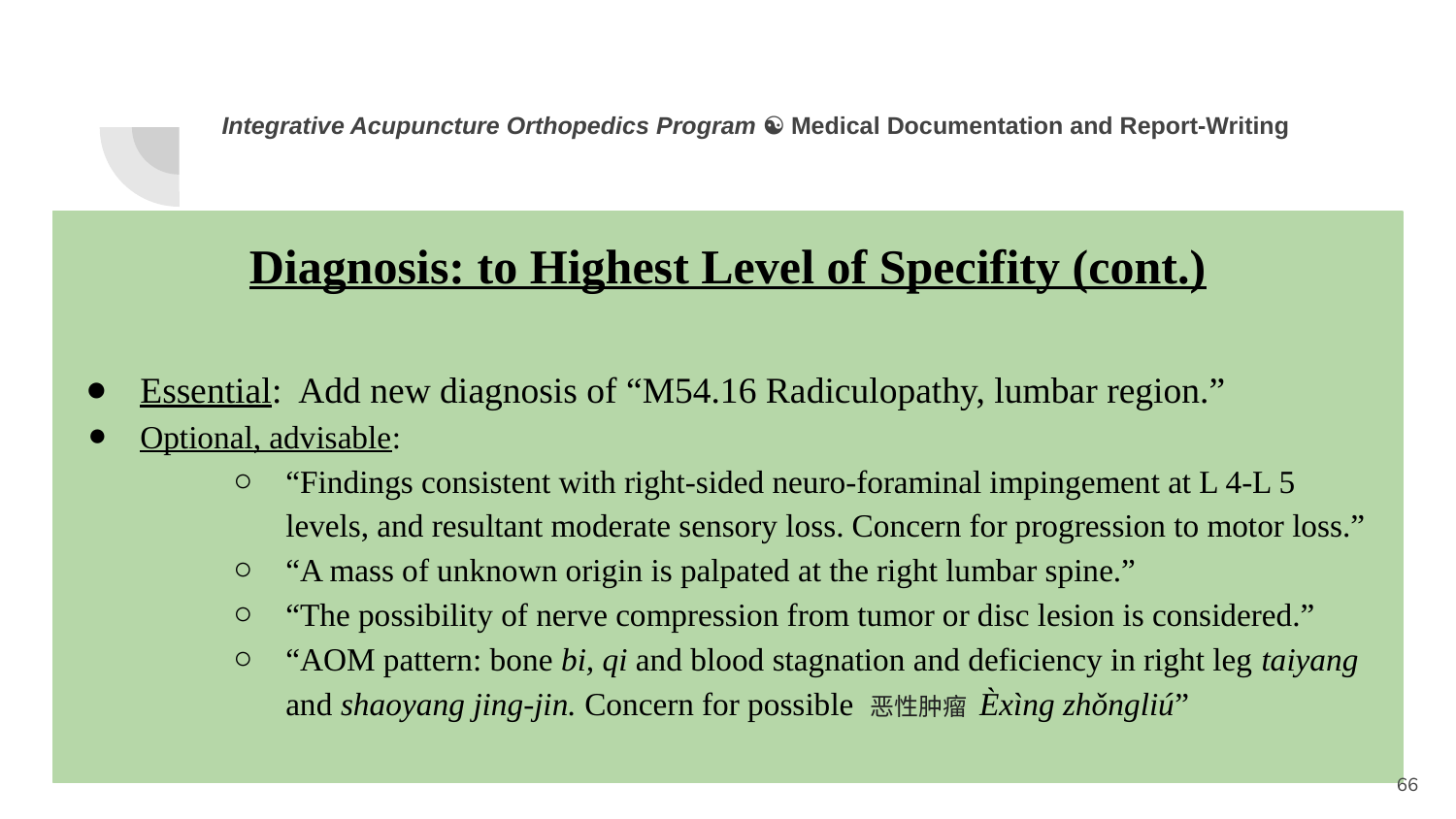

Integrative Acupuncture Orthopedics Program ☯ Medical Documentation and Report-Writing
Diagnosis: to Highest Level of Specifity (cont.)

Essential:  Add new diagnosis of “M54.16 Radiculopathy, lumbar region.”
Optional, advisable:
“Findings consistent with right-sided neuro-foraminal impingement at L 4-L 5 levels, and resultant moderate sensory loss. Concern for progression to motor loss.”
“A mass of unknown origin is palpated at the right lumbar spine.”
“The possibility of nerve compression from tumor or disc lesion is considered.”
“AOM pattern: bone bi, qi and blood stagnation and deficiency in right leg taiyang and shaoyang jing-jin. Concern for possible 恶性肿瘤 Èxìng zhǒngliú”
66